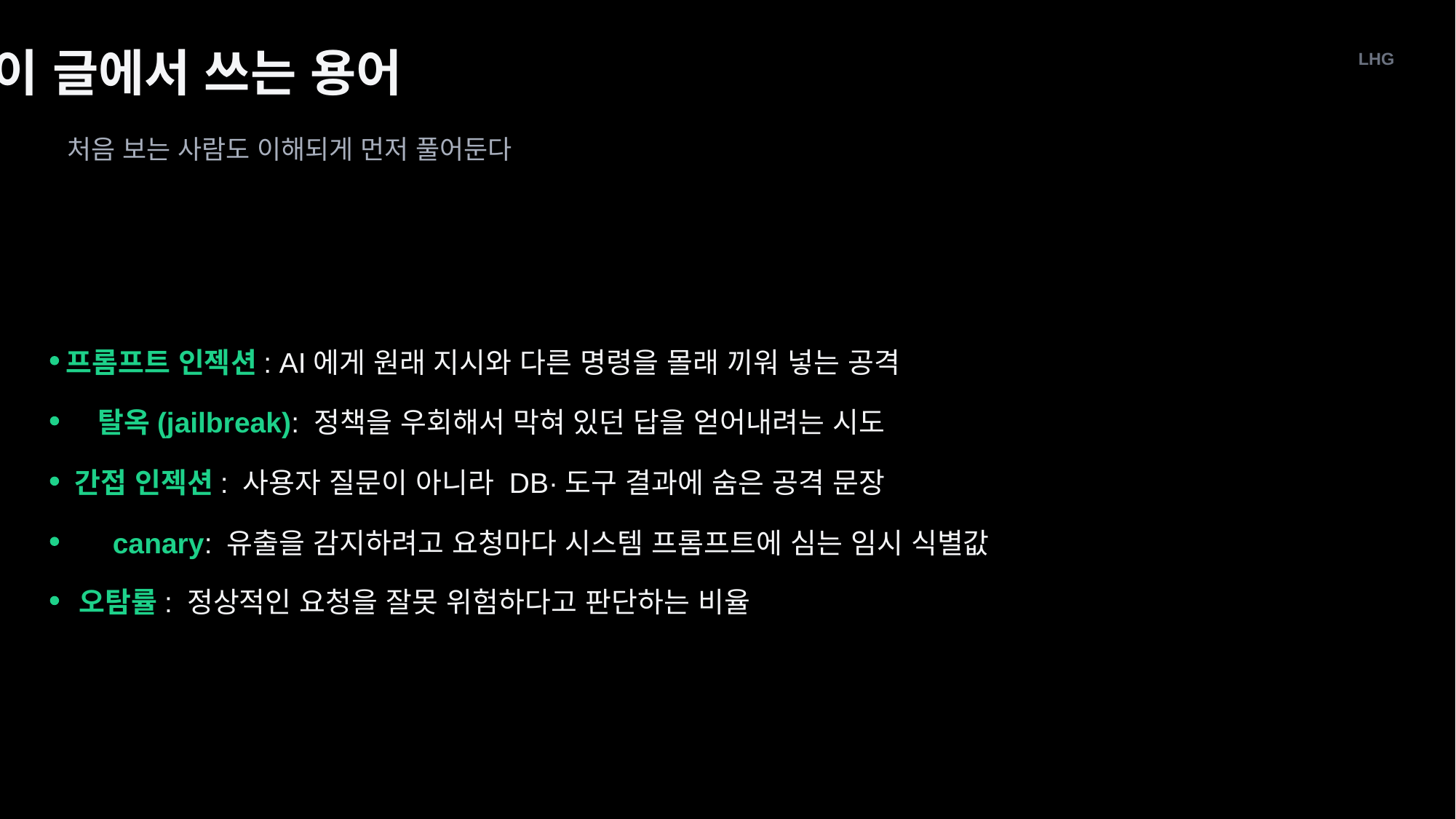

이 글에서 쓰는 용어
LHG
처음 보는 사람도 이해되게 먼저 풀어둔다
프롬프트 인젝션: AI에게 원래 지시와 다른 명령을 몰래 끼워 넣는 공격

탈옥(jailbreak): 정책을 우회해서 막혀 있던 답을 얻어내려는 시도

간접 인젝션: 사용자 질문이 아니라 DB·도구 결과에 숨은 공격 문장

canary: 유출을 감지하려고 요청마다 시스템 프롬프트에 심는 임시 식별값

오탐률: 정상적인 요청을 잘못 위험하다고 판단하는 비율